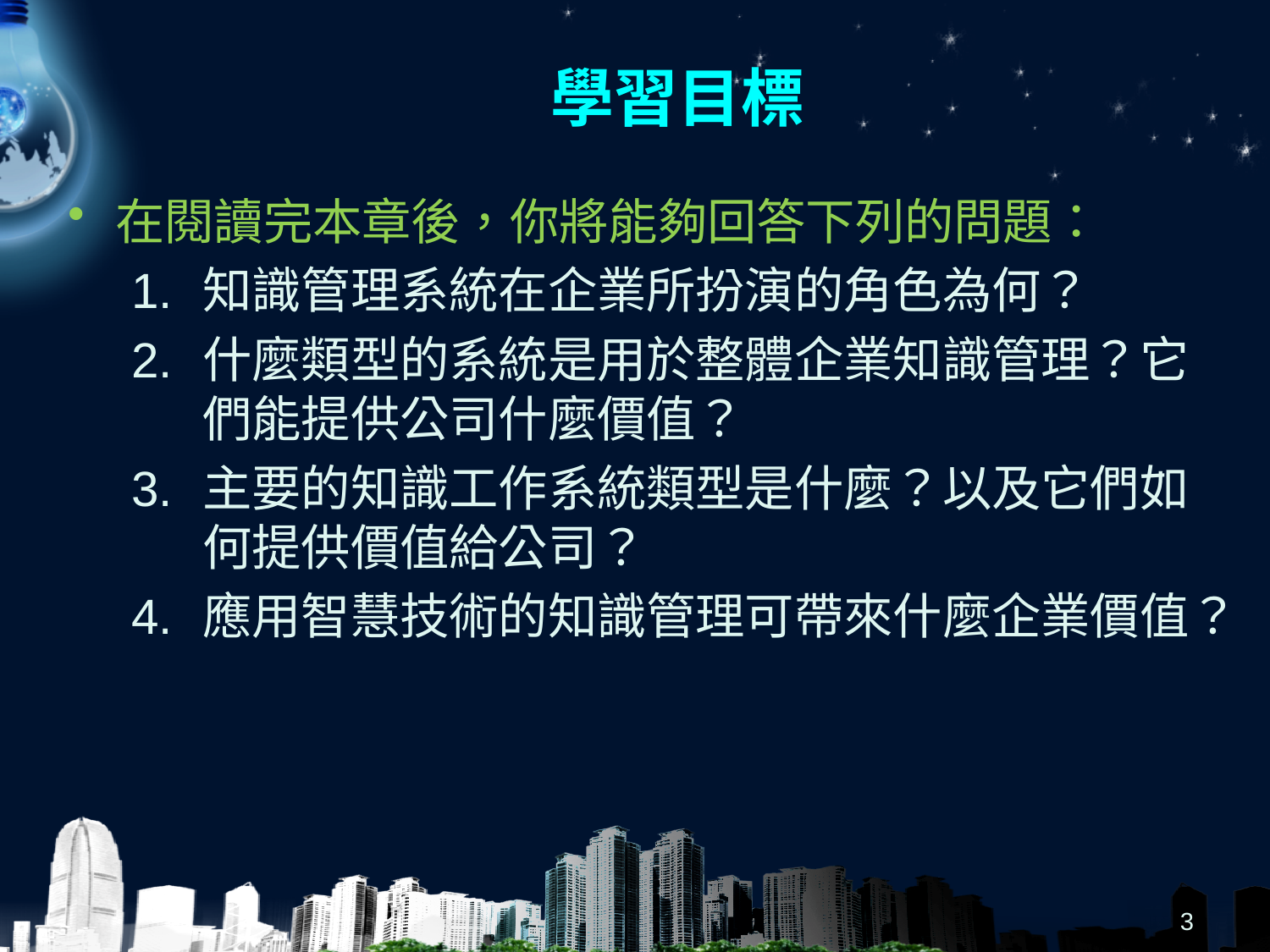

# 學習目標
在閱讀完本章後，你將能夠回答下列的問題：
知識管理系統在企業所扮演的角色為何？
什麼類型的系統是用於整體企業知識管理？它們能提供公司什麼價值？
主要的知識工作系統類型是什麼？以及它們如何提供價值給公司？
應用智慧技術的知識管理可帶來什麼企業價值？
3